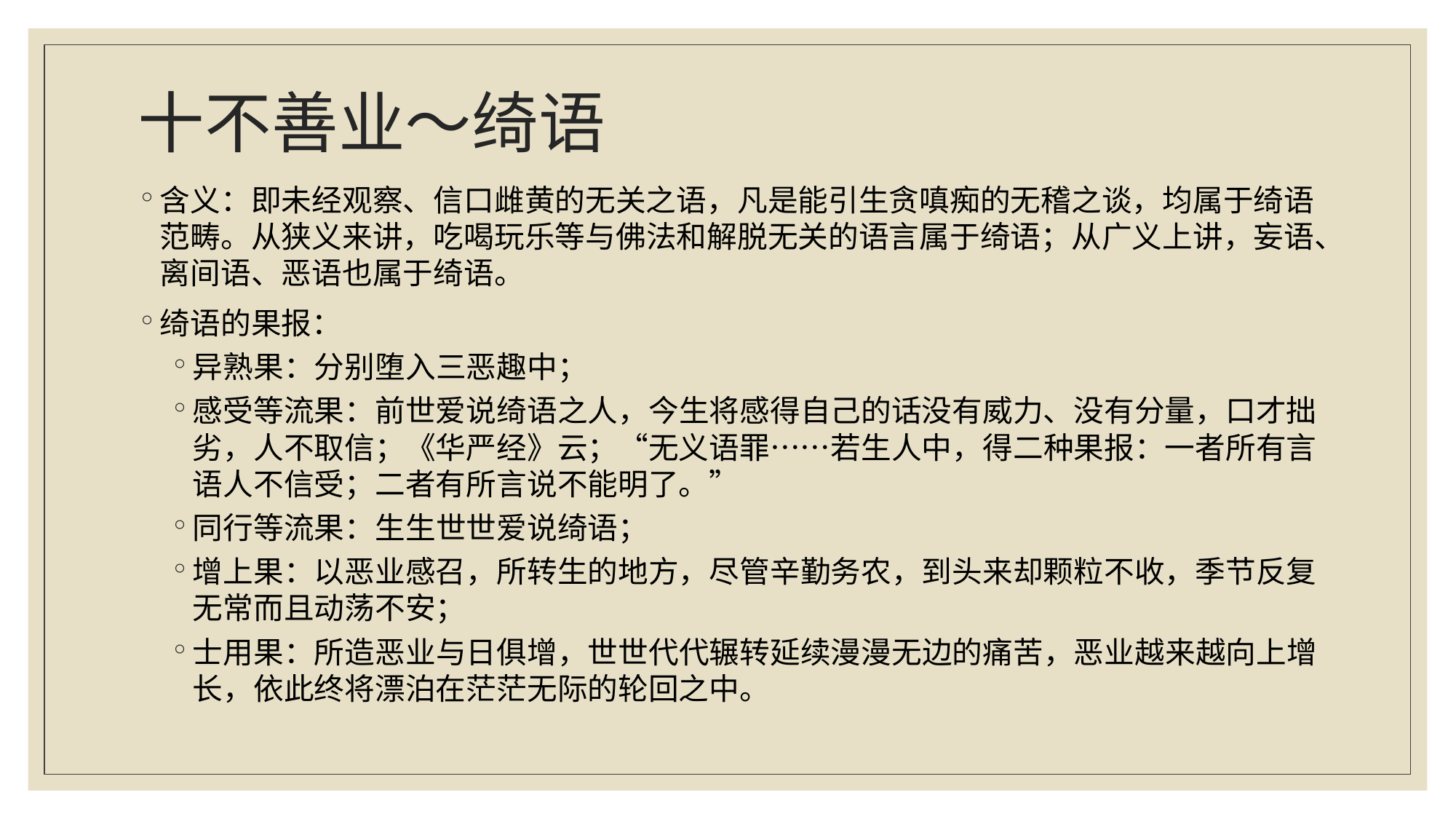

# 十不善业～绮语
含义：即未经观察、信口雌黄的无关之语，凡是能引生贪嗔痴的无稽之谈，均属于绮语范畴。从狭义来讲，吃喝玩乐等与佛法和解脱无关的语言属于绮语；从广义上讲，妄语、离间语、恶语也属于绮语。
绮语的果报：
异熟果：分别堕入三恶趣中；
感受等流果：前世爱说绮语之人，今生将感得自己的话没有威力、没有分量，口才拙劣，人不取信；《华严经》云；“无义语罪……若生人中，得二种果报：一者所有言语人不信受；二者有所言说不能明了。”
同行等流果：生生世世爱说绮语；
增上果：以恶业感召，所转生的地方，尽管辛勤务农，到头来却颗粒不收，季节反复无常而且动荡不安；
士用果：所造恶业与日俱增，世世代代辗转延续漫漫无边的痛苦，恶业越来越向上增长，依此终将漂泊在茫茫无际的轮回之中。